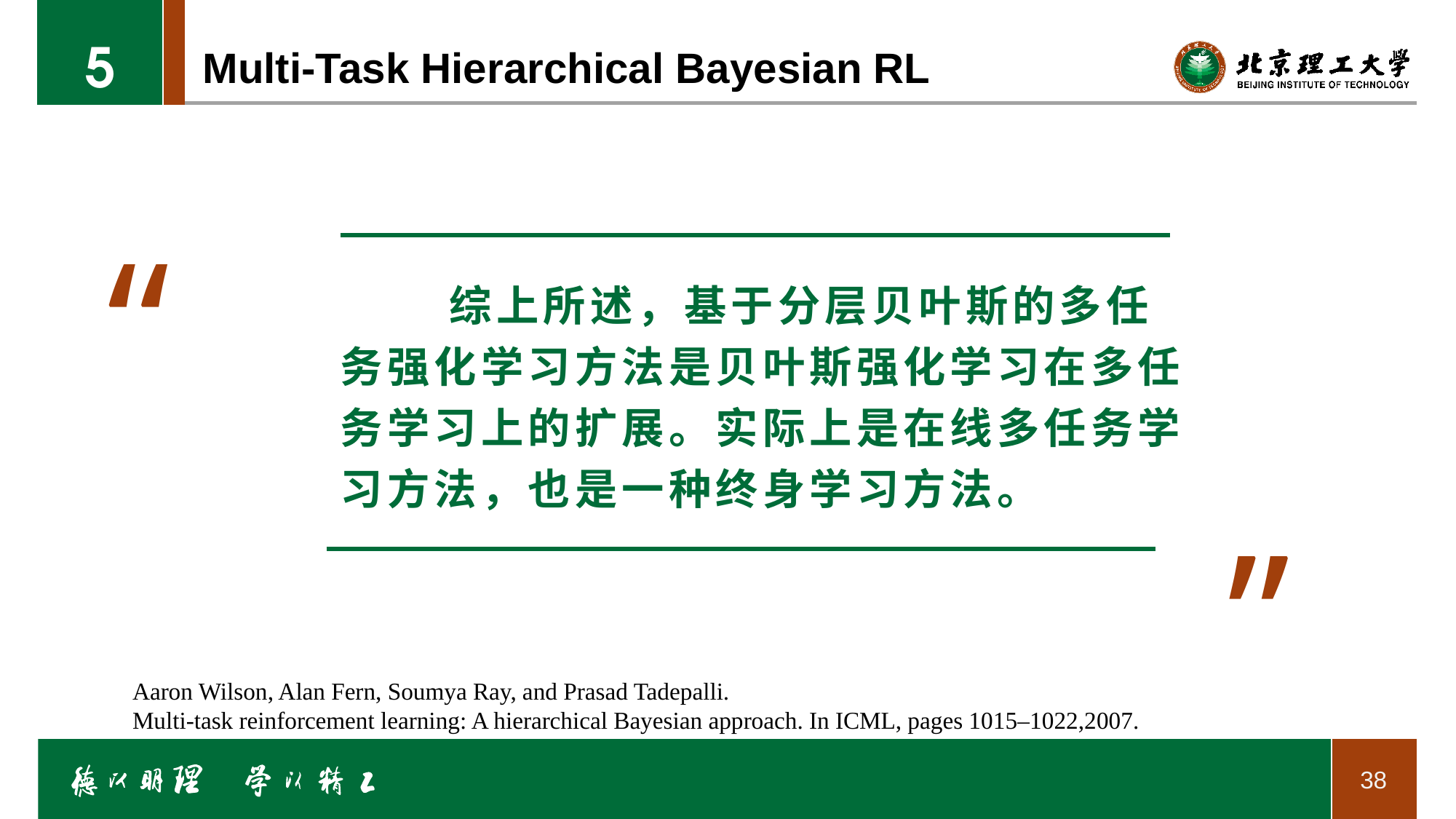

5
# Multi-Task Hierarchical Bayesian RL
“
	综上所述，基于分层贝叶斯的多任务强化学习方法是贝叶斯强化学习在多任务学习上的扩展。实际上是在线多任务学习方法，也是一种终身学习方法。
”
Aaron Wilson, Alan Fern, Soumya Ray, and Prasad Tadepalli.
Multi-task reinforcement learning: A hierarchical Bayesian approach. In ICML, pages 1015–1022,2007.